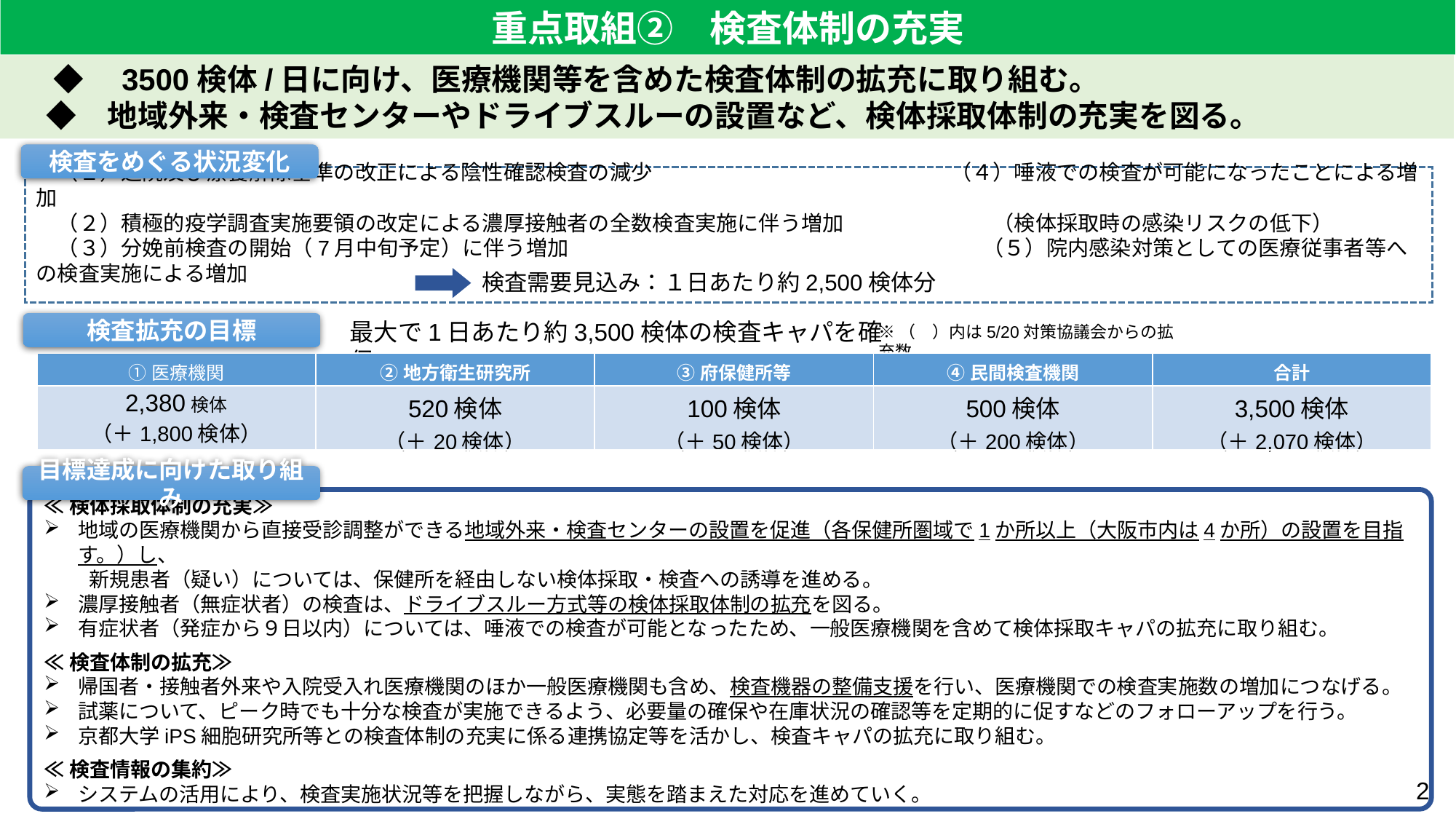

重点取組②　検査体制の充実
 　◆　3500検体/日に向け、医療機関等を含めた検査体制の拡充に取り組む。
　 ◆　地域外来・検査センターやドライブスルーの設置など、検体採取体制の充実を図る。
検査をめぐる状況変化
　（１）退院及び療養解除基準の改正による陰性確認検査の減少　　　　　　　　　　　　　　（４）唾液での検査が可能になったことによる増加
　（２）積極的疫学調査実施要領の改定による濃厚接触者の全数検査実施に伴う増加　　　　　　　（検体採取時の感染リスクの低下）
　（３）分娩前検査の開始（7月中旬予定）に伴う増加 　　　　　　　　　　　　　　　　　　　 （５）院内感染対策としての医療従事者等への検査実施による増加

検査需要見込み：１日あたり約2,500検体分

最大で1日あたり約3,500検体の検査キャパを確保
検査拡充の目標
※（　）内は5/20対策協議会からの拡充数
| ①医療機関 | ②地方衛生研究所 | ③府保健所等 | ④民間検査機関 | 合計 |
| --- | --- | --- | --- | --- |
| 2,380検体 （＋1,800検体） | 520検体 （＋20検体） | 100検体 （＋50検体） | 500検体 （＋200検体） | 3,500検体 （＋2,070検体） |
| --- | --- | --- | --- | --- |
目標達成に向けた取り組み
≪検体採取体制の充実≫
地域の医療機関から直接受診調整ができる地域外来・検査センターの設置を促進（各保健所圏域で1か所以上（大阪市内は4か所）の設置を目指す。）し、
　　 新規患者（疑い）については、保健所を経由しない検体採取・検査への誘導を進める。
濃厚接触者（無症状者）の検査は、ドライブスルー方式等の検体採取体制の拡充を図る。
有症状者（発症から９日以内）については、唾液での検査が可能となったため、一般医療機関を含めて検体採取キャパの拡充に取り組む。
≪検査体制の拡充≫
帰国者・接触者外来や入院受入れ医療機関のほか一般医療機関も含め、検査機器の整備支援を行い、医療機関での検査実施数の増加につなげる。
試薬について、ピーク時でも十分な検査が実施できるよう、必要量の確保や在庫状況の確認等を定期的に促すなどのフォローアップを行う。
京都大学iPS細胞研究所等との検査体制の充実に係る連携協定等を活かし、検査キャパの拡充に取り組む。
≪検査情報の集約≫
システムの活用により、検査実施状況等を把握しながら、実態を踏まえた対応を進めていく。
2
２